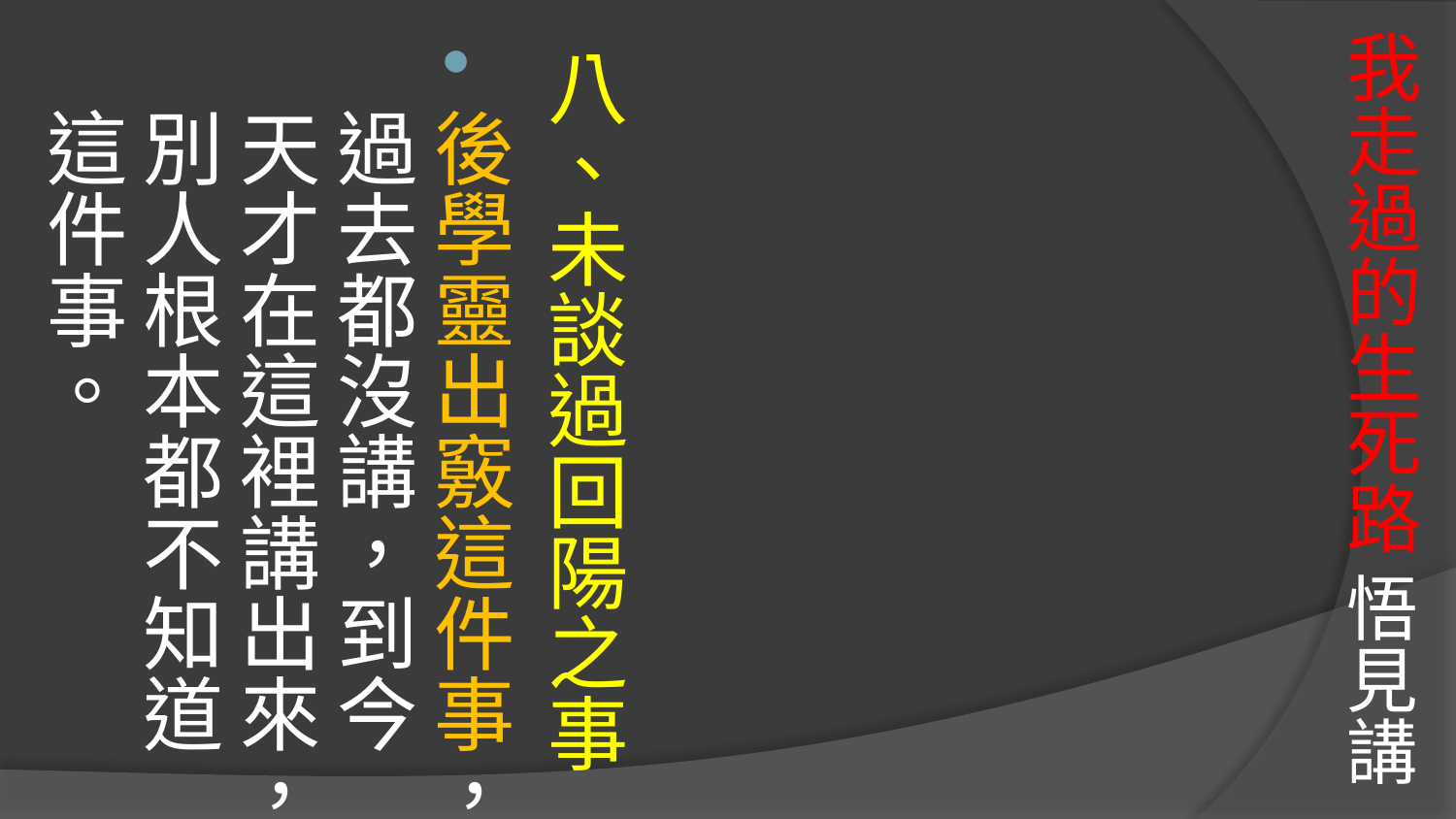

# 我走過的生死路 悟見講
八、未談過回陽之事
後學靈出竅這件事，過去都沒講，到今天才在這裡講出來，別人根本都不知道這件事。